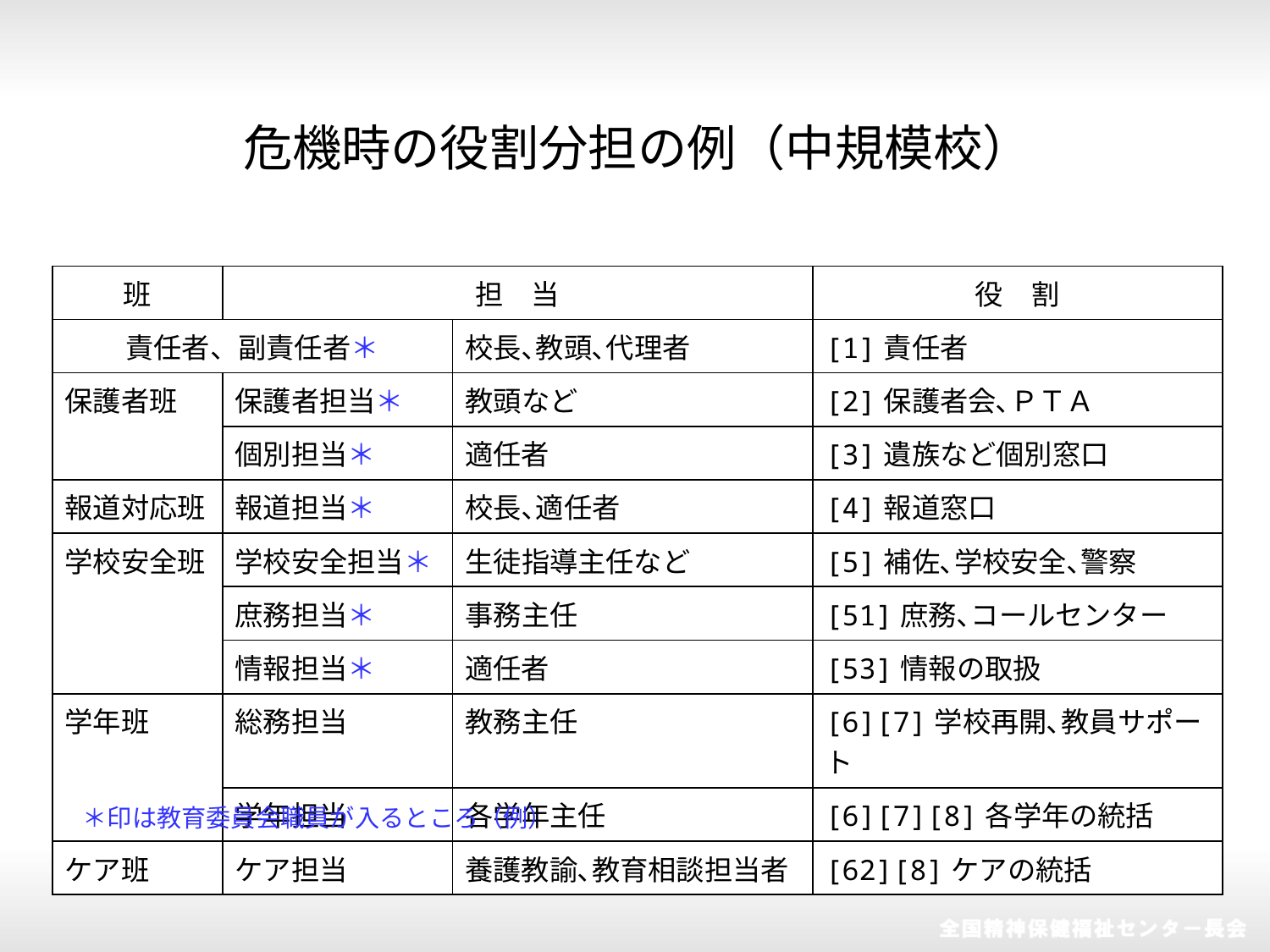

危機時の役割分担の例（中規模校）
| 班 | 担　当 |  | 役　割 |
| --- | --- | --- | --- |
| 責任者、副責任者＊ |  | 校長､教頭､代理者 | [1]責任者 |
| 保護者班 | 保護者担当＊ | 教頭など | [2]保護者会､ＰＴＡ |
|  | 個別担当＊ | 適任者 | [3]遺族など個別窓口 |
| 報道対応班 | 報道担当＊ | 校長､適任者 | [4]報道窓口 |
| 学校安全班 | 学校安全担当＊ | 生徒指導主任など | [5]補佐､学校安全､警察 |
|  | 庶務担当＊ | 事務主任 | [51]庶務､コールセンター |
|  | 情報担当＊ | 適任者 | [53]情報の取扱 |
| 学年班 | 総務担当 | 教務主任 | [6][7]学校再開､教員サポート |
|  | 学年担当 | 各学年主任 | [6][7][8]各学年の統括 |
| ケア班 | ケア担当 | 養護教諭､教育相談担当者 | [62][8]ケアの統括 |
＊印は教育委員会職員が入るところ（例）